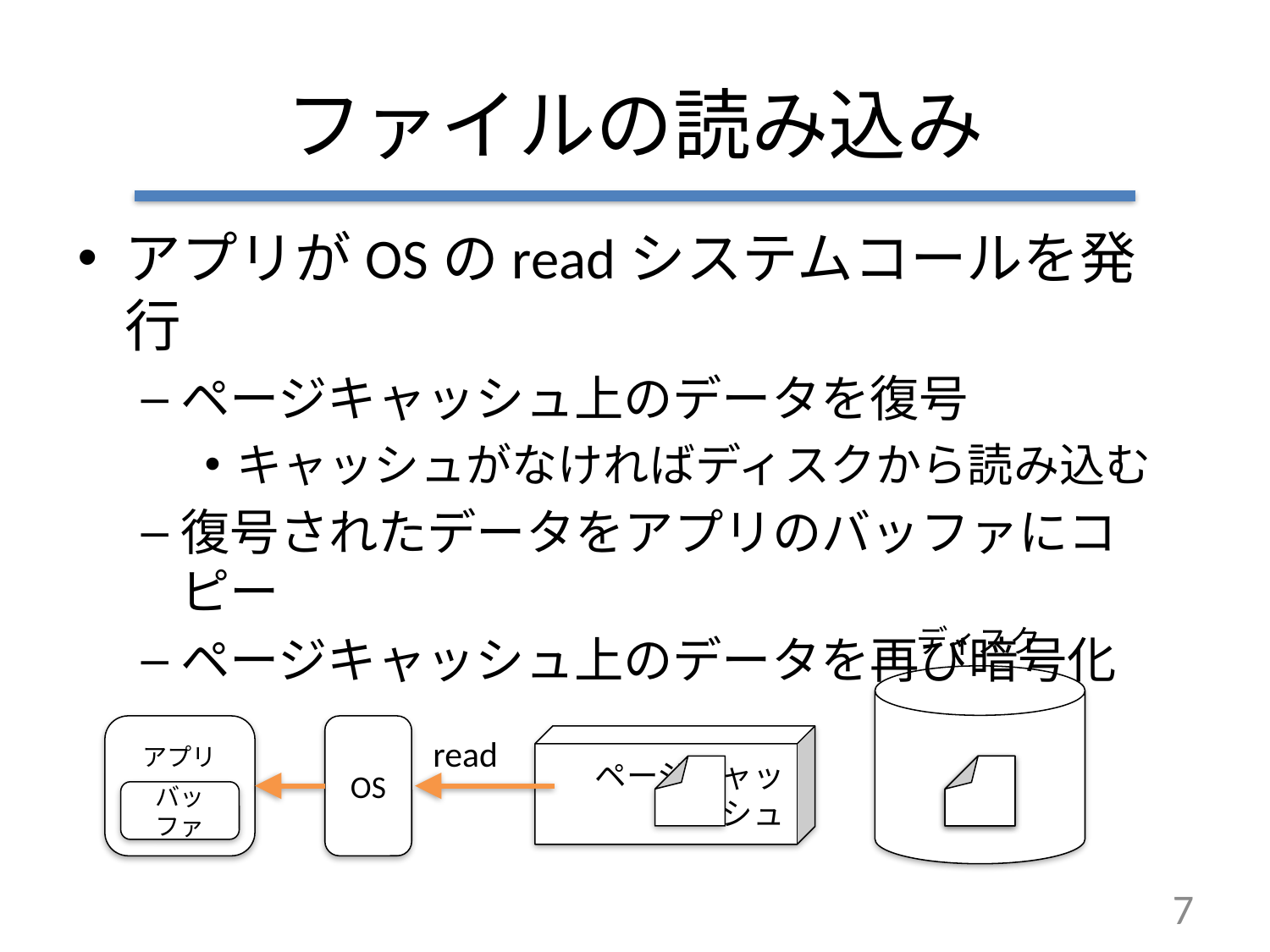

# ファイルの読み込み
アプリがOSのreadシステムコールを発行
ページキャッシュ上のデータを復号
キャッシュがなければディスクから読み込む
復号されたデータをアプリのバッファにコピー
ページキャッシュ上のデータを再び暗号化
ディスク

アプリ

バッファ
OS
ページキャッシュ
read

7